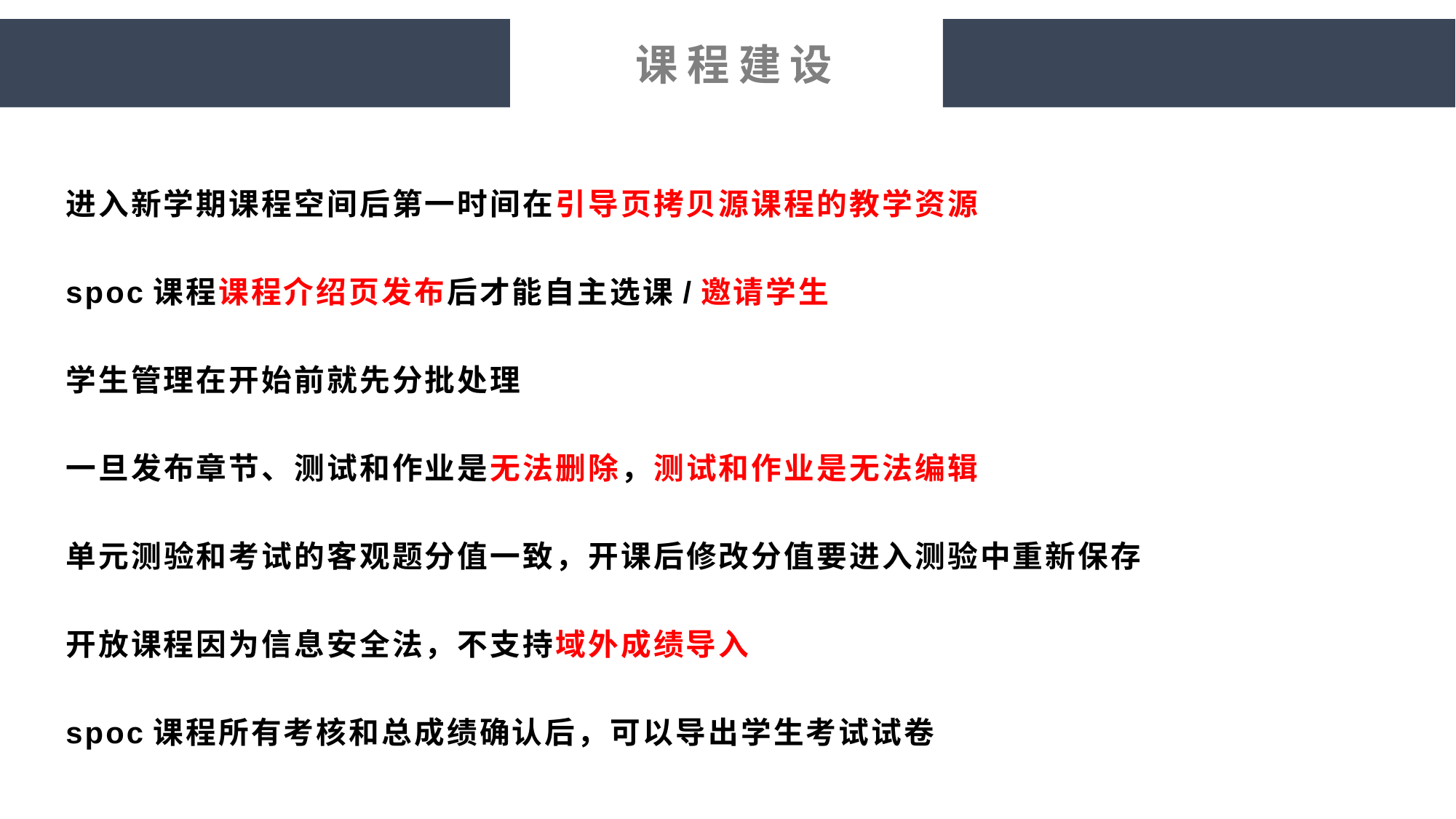

# 课程建设
进入新学期课程空间后第一时间在引导页拷贝源课程的教学资源
spoc课程课程介绍页发布后才能自主选课/邀请学生
学生管理在开始前就先分批处理
一旦发布章节、测试和作业是无法删除，测试和作业是无法编辑
单元测验和考试的客观题分值一致，开课后修改分值要进入测验中重新保存
开放课程因为信息安全法，不支持域外成绩导入
spoc课程所有考核和总成绩确认后，可以导出学生考试试卷